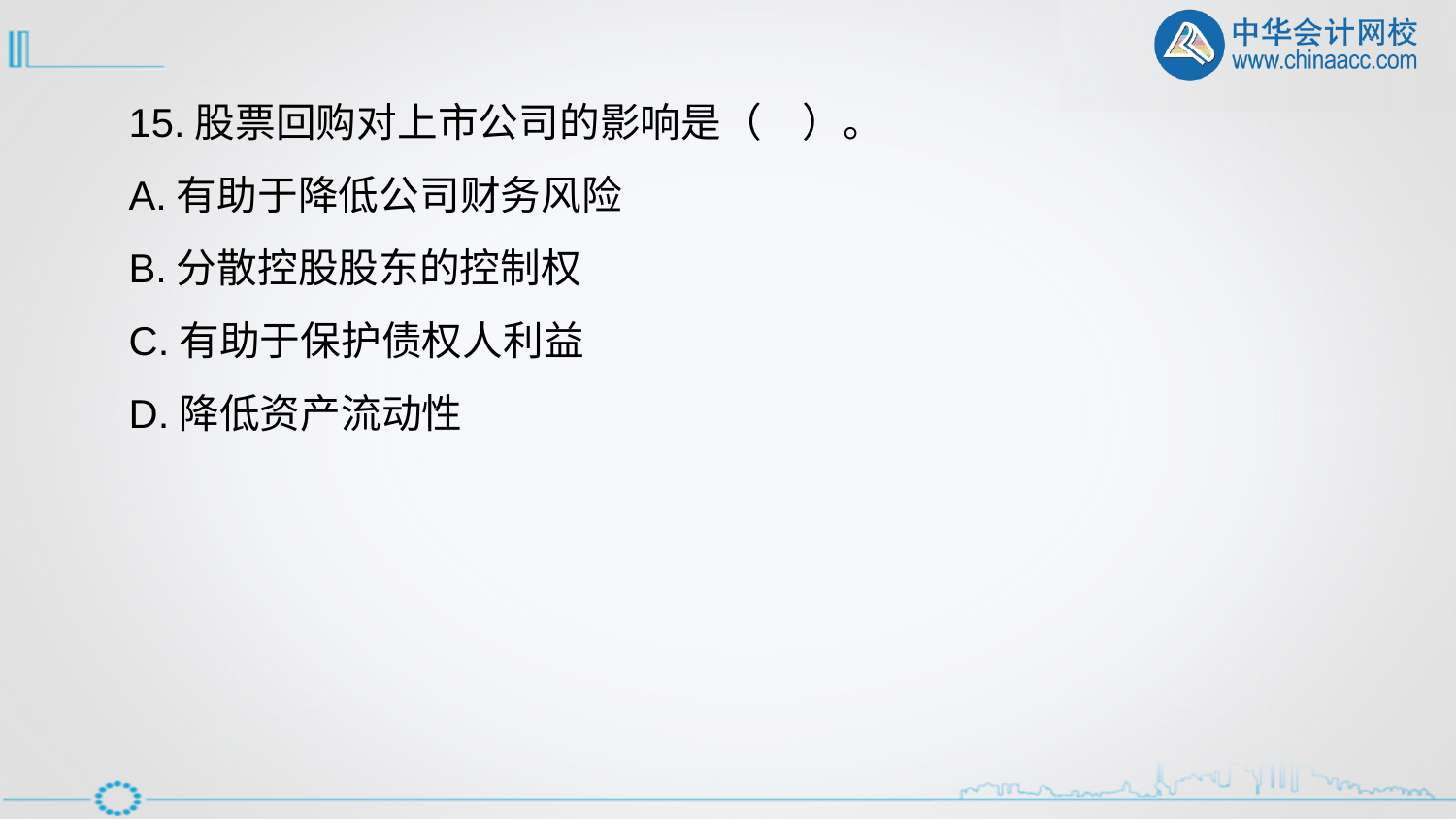

15.股票回购对上市公司的影响是（　）。
A.有助于降低公司财务风险
B.分散控股股东的控制权
C.有助于保护债权人利益
D.降低资产流动性